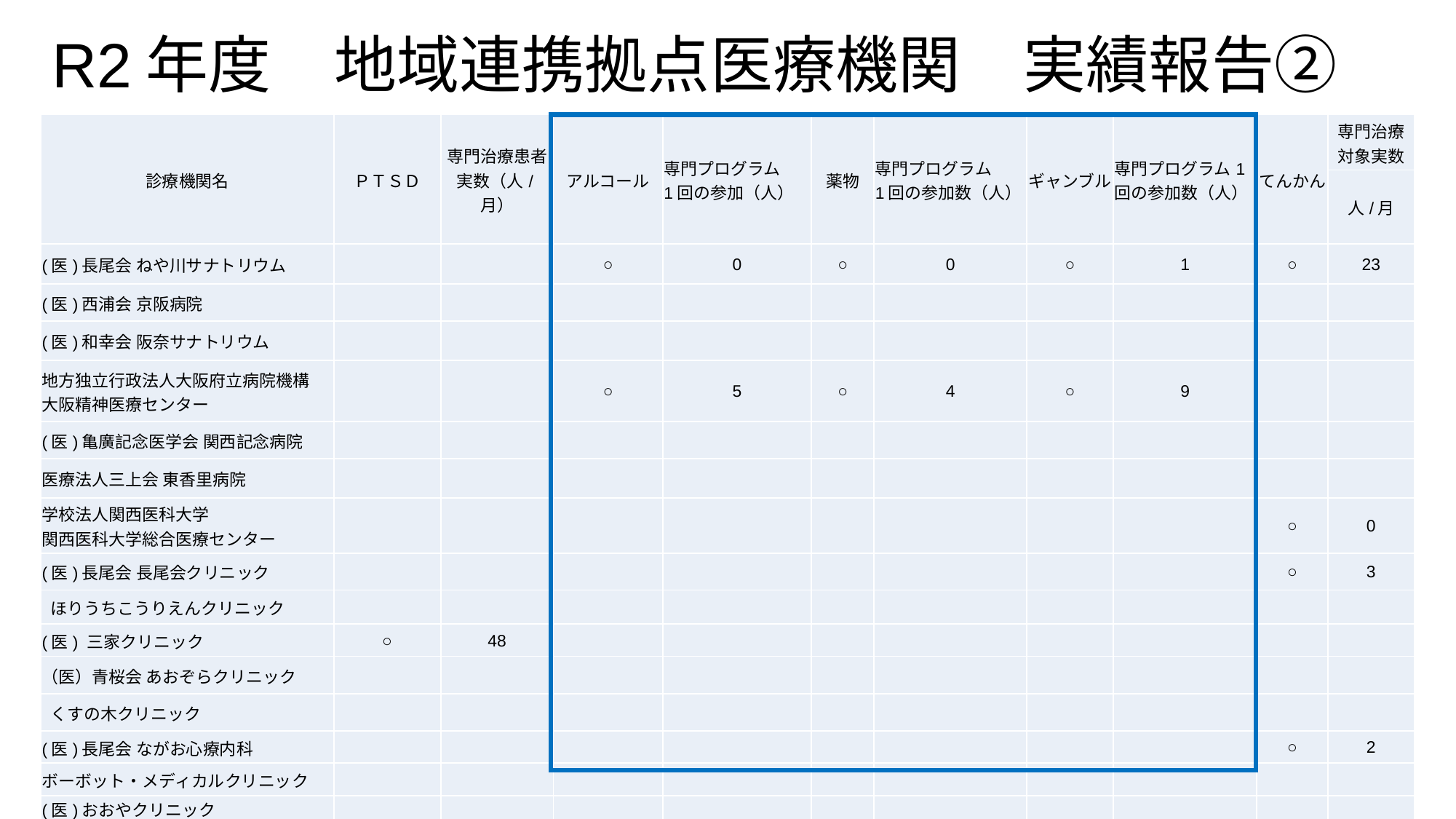

# R2年度　地域連携拠点医療機関　実績報告②
| 診療機関名 | ＰＴＳＤ | 専門治療患者実数（人/月） | アルコール | 専門プログラム 1回の参加（人） | 薬物 | 専門プログラム 1回の参加数（人） | ギャンブル | 専門プログラム1回の参加数（人） | てんかん | 専門治療 対象実数 |
| --- | --- | --- | --- | --- | --- | --- | --- | --- | --- | --- |
|  |  |  |  |  |  |  |  |  |  | 人/月 |
| (医)長尾会 ねや川サナトリウム |  |  | ○ | 0 | ○ | 0 | ○ | 1 | ○ | 23 |
| (医)西浦会 京阪病院 |  |  |  |  |  |  |  |  |  |  |
| (医)和幸会 阪奈サナトリウム |  |  |  |  |  |  |  |  |  |  |
| 地方独立行政法人大阪府立病院機構 大阪精神医療センター |  |  | ○ | 5 | ○ | 4 | ○ | 9 |  |  |
| (医)亀廣記念医学会 関西記念病院 |  |  |  |  |  |  |  |  |  |  |
| 医療法人三上会 東香里病院 |  |  |  |  |  |  |  |  |  |  |
| 学校法人関西医科大学 関西医科大学総合医療センター |  |  |  |  |  |  |  |  | ○ | 0 |
| (医)長尾会 長尾会クリニック |  |  |  |  |  |  |  |  | ○ | 3 |
| ほりうちこうりえんクリニック |  |  |  |  |  |  |  |  |  |  |
| (医) 三家クリニック | ○ | 48 |  |  |  |  |  |  |  |  |
| （医）青桜会 あおぞらクリニック |  |  |  |  |  |  |  |  |  |  |
| くすの木クリニック |  |  |  |  |  |  |  |  |  |  |
| (医)長尾会 ながお心療内科 |  |  |  |  |  |  |  |  | ○ | 2 |
| ボーボット・メディカルクリニック |  |  |  |  |  |  |  |  |  |  |
| (医)おおやクリニック |  |  |  |  |  |  |  |  |  |  |